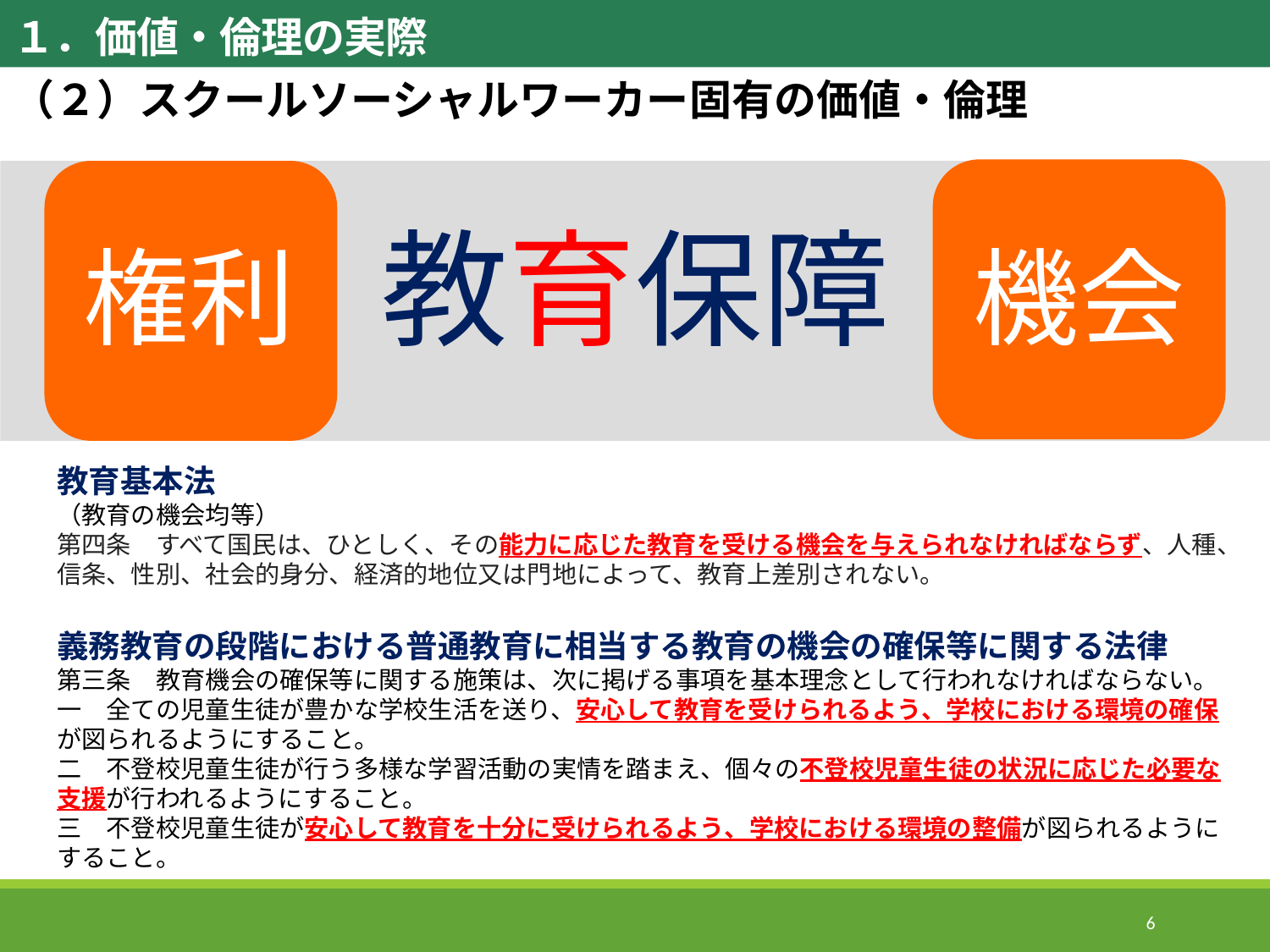

１．価値・倫理の実際
（２）スクールソーシャルワーカー固有の価値・倫理

教育保障
機会
権利
教育基本法
（教育の機会均等）
第四条　すべて国民は、ひとしく、その能力に応じた教育を受ける機会を与えられなければならず、人種、信条、性別、社会的身分、経済的地位又は門地によって、教育上差別されない。

義務教育の段階における普通教育に相当する教育の機会の確保等に関する法律
第三条　教育機会の確保等に関する施策は、次に掲げる事項を基本理念として行われなければならない。
一　全ての児童生徒が豊かな学校生活を送り、安心して教育を受けられるよう、学校における環境の確保が図られるようにすること。
二　不登校児童生徒が行う多様な学習活動の実情を踏まえ、個々の不登校児童生徒の状況に応じた必要な支援が行われるようにすること。
三　不登校児童生徒が安心して教育を十分に受けられるよう、学校における環境の整備が図られるようにすること。
6